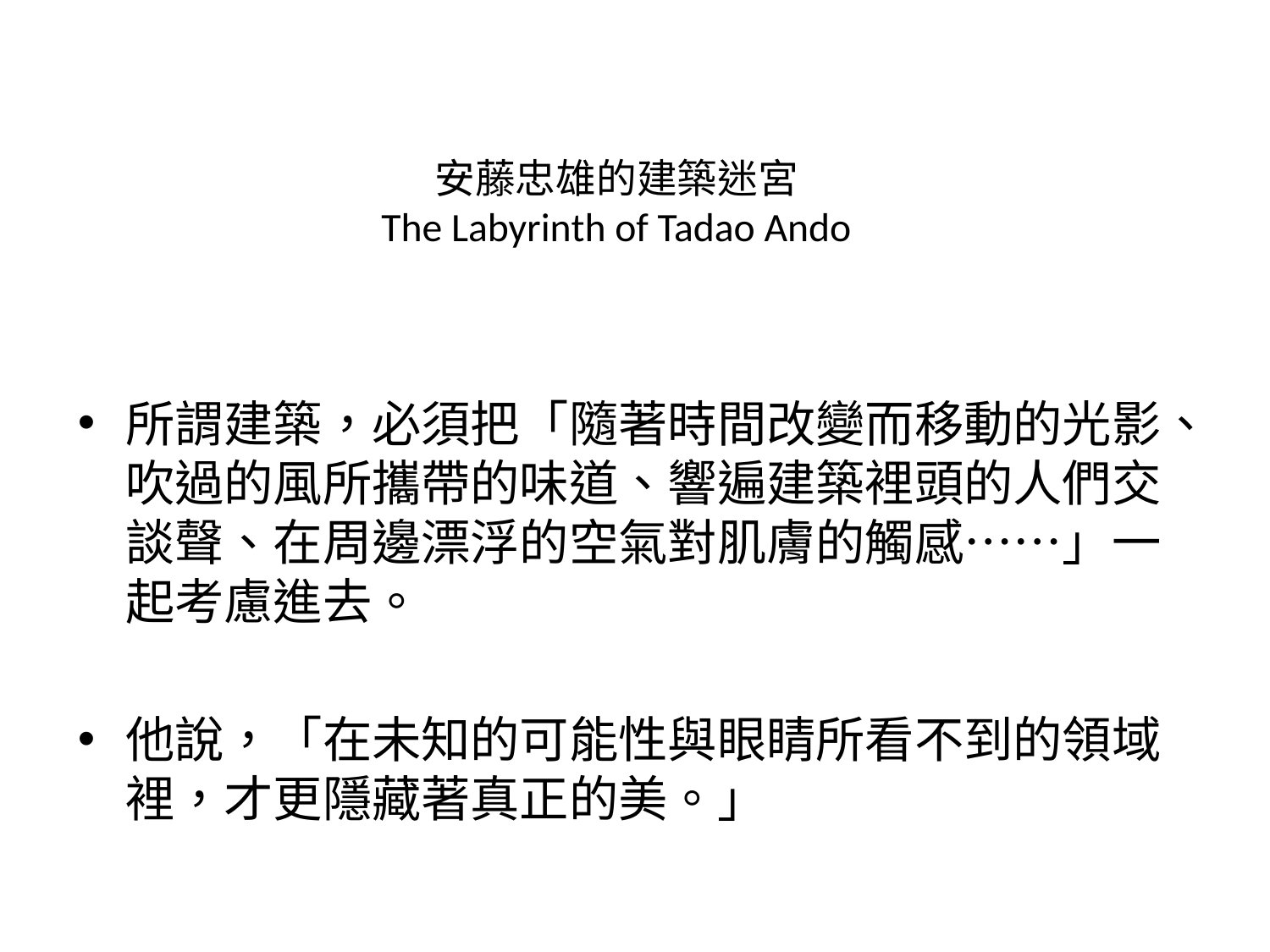

# 安藤忠雄的建築迷宮 The Labyrinth of Tadao Ando
所謂建築，必須把「隨著時間改變而移動的光影、吹過的風所攜帶的味道、響遍建築裡頭的人們交談聲、在周邊漂浮的空氣對肌膚的觸感……」一起考慮進去。

他說，「在未知的可能性與眼睛所看不到的領域裡，才更隱藏著真正的美。」